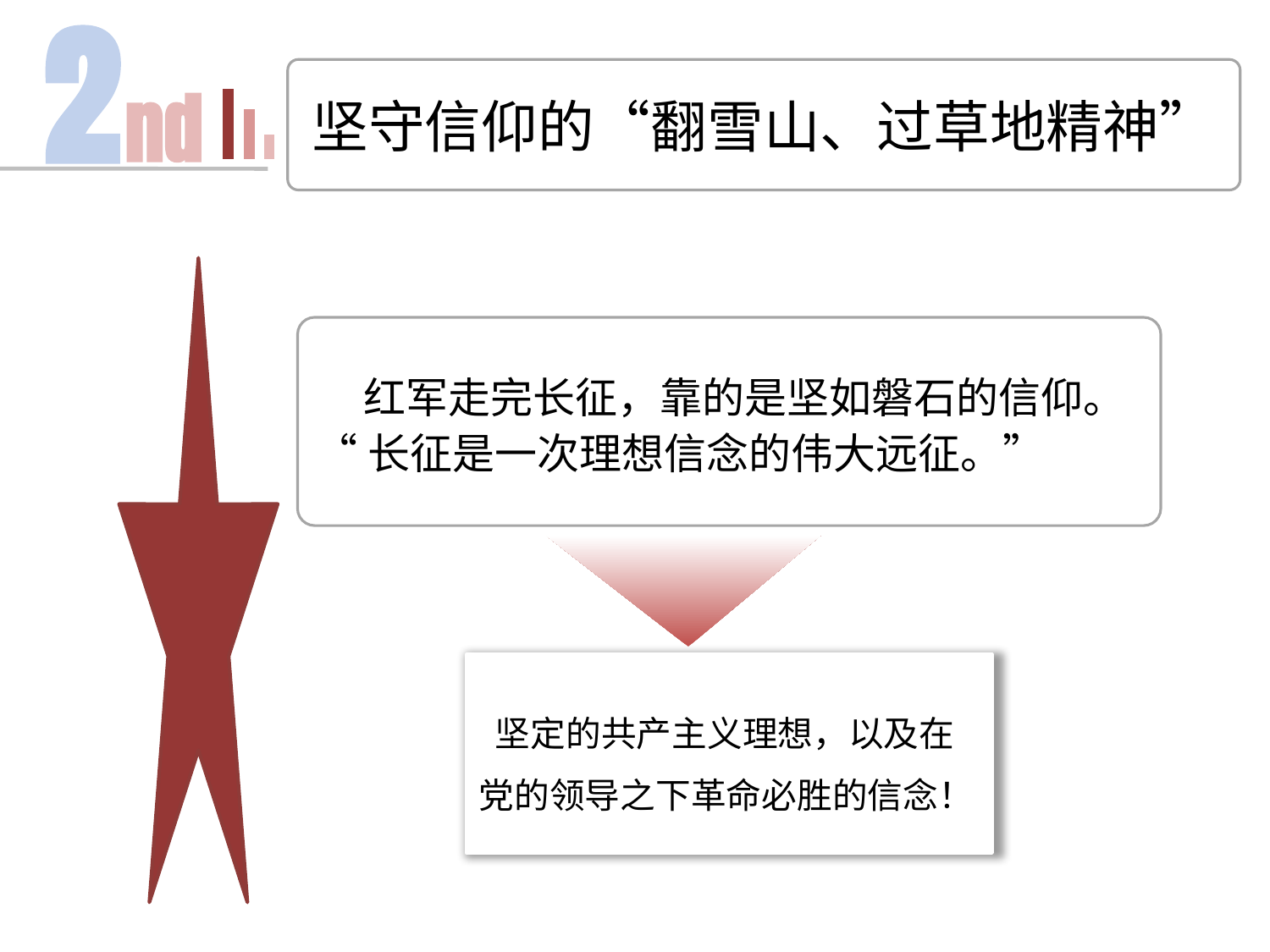

2
nd
坚守信仰的“翻雪山、过草地精神”

    红军走完长征，靠的是坚如磐石的信仰。
“长征是一次理想信念的伟大远征。”

 坚定的共产主义理想，以及在党的领导之下革命必胜的信念！